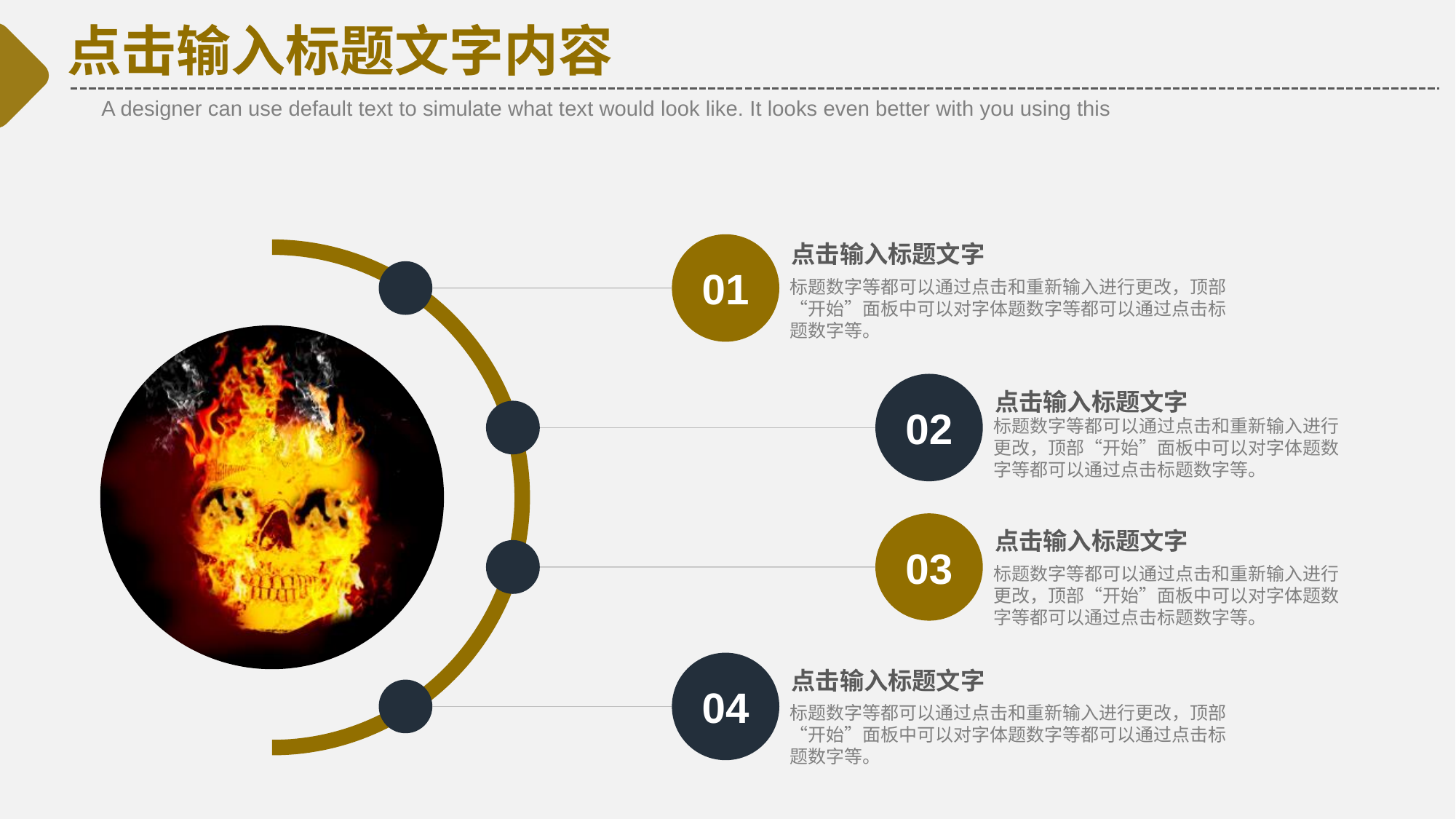

点击输入标题文字内容

A designer can use default text to simulate what text would look like. It looks even better with you using this
点击输入标题文字
01

标题数字等都可以通过点击和重新输入进行更改，顶部“开始”面板中可以对字体题数字等都可以通过点击标题数字等。

02
点击输入标题文字

标题数字等都可以通过点击和重新输入进行更改，顶部“开始”面板中可以对字体题数字等都可以通过点击标题数字等。
点击输入标题文字
03

标题数字等都可以通过点击和重新输入进行更改，顶部“开始”面板中可以对字体题数字等都可以通过点击标题数字等。
04
点击输入标题文字

标题数字等都可以通过点击和重新输入进行更改，顶部“开始”面板中可以对字体题数字等都可以通过点击标题数字等。